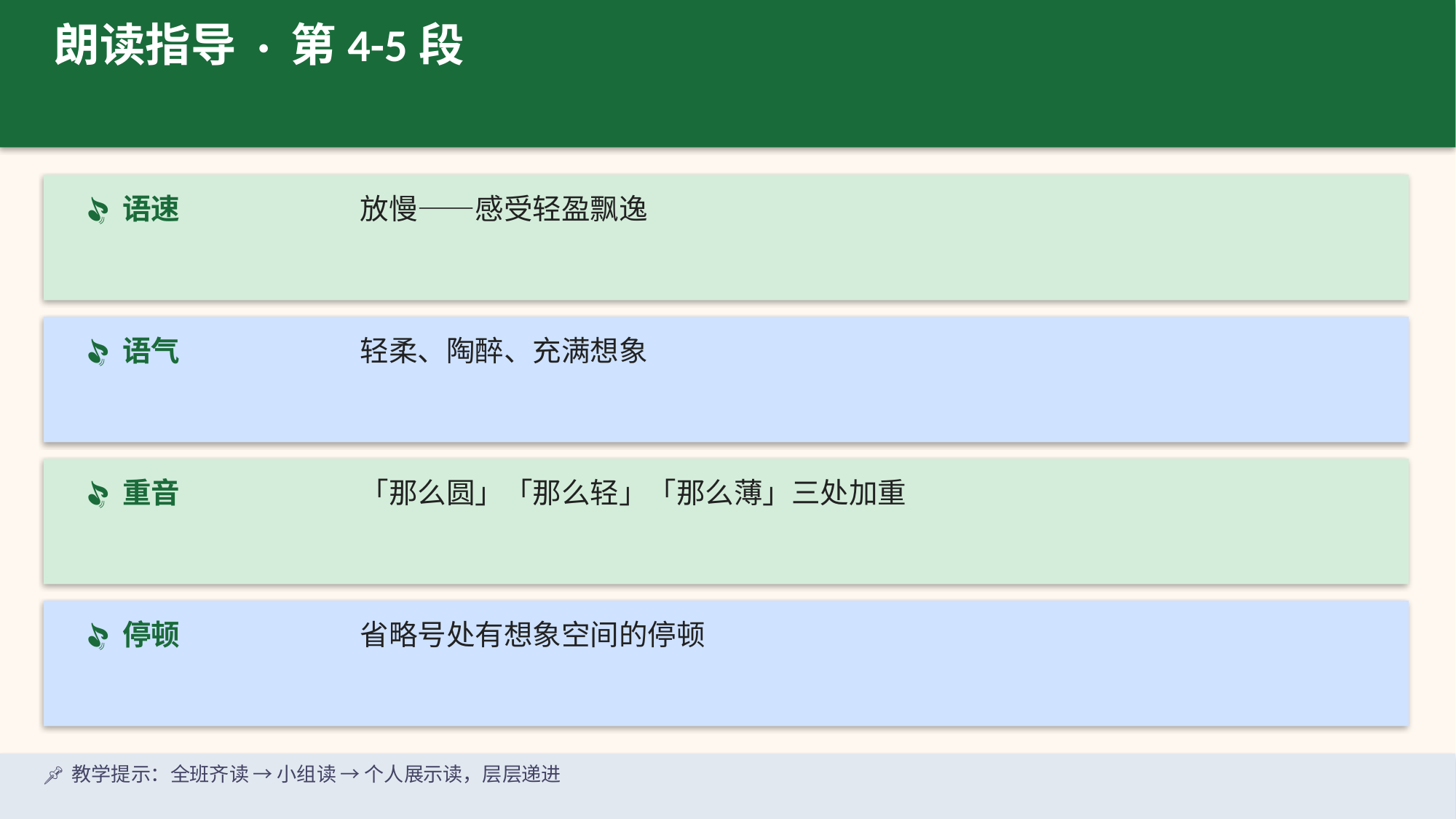

朗读指导 · 第4-5段

🎵 语速
放慢——感受轻盈飘逸

🎵 语气
轻柔、陶醉、充满想象

🎵 重音
「那么圆」「那么轻」「那么薄」三处加重

🎵 停顿
省略号处有想象空间的停顿

📌 教学提示：全班齐读 → 小组读 → 个人展示读，层层递进